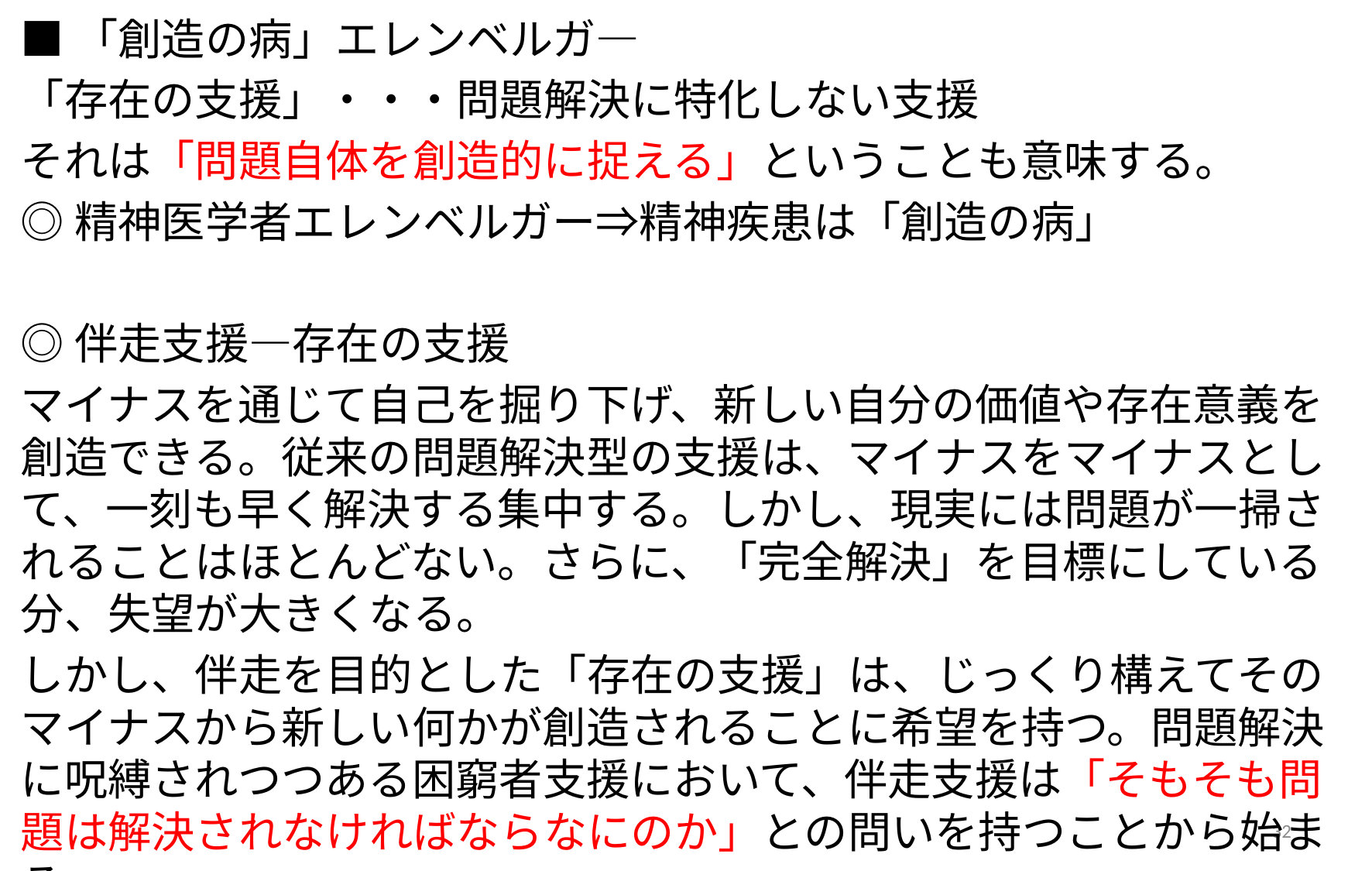

■「創造の病」エレンベルガ―
「存在の支援」・・・問題解決に特化しない支援
それは「問題自体を創造的に捉える」ということも意味する。
◎精神医学者エレンベルガー⇒精神疾患は「創造の病」

◎伴走支援―存在の支援
マイナスを通じて自己を掘り下げ、新しい自分の価値や存在意義を創造できる。従来の問題解決型の支援は、マイナスをマイナスとして、一刻も早く解決する集中する。しかし、現実には問題が一掃されることはほとんどない。さらに、「完全解決」を目標にしている分、失望が大きくなる。
しかし、伴走を目的とした「存在の支援」は、じっくり構えてそのマイナスから新しい何かが創造されることに希望を持つ。問題解決に呪縛されつつある困窮者支援において、伴走支援は「そもそも問題は解決されなければならなにのか」との問いを持つことから始まる。
32